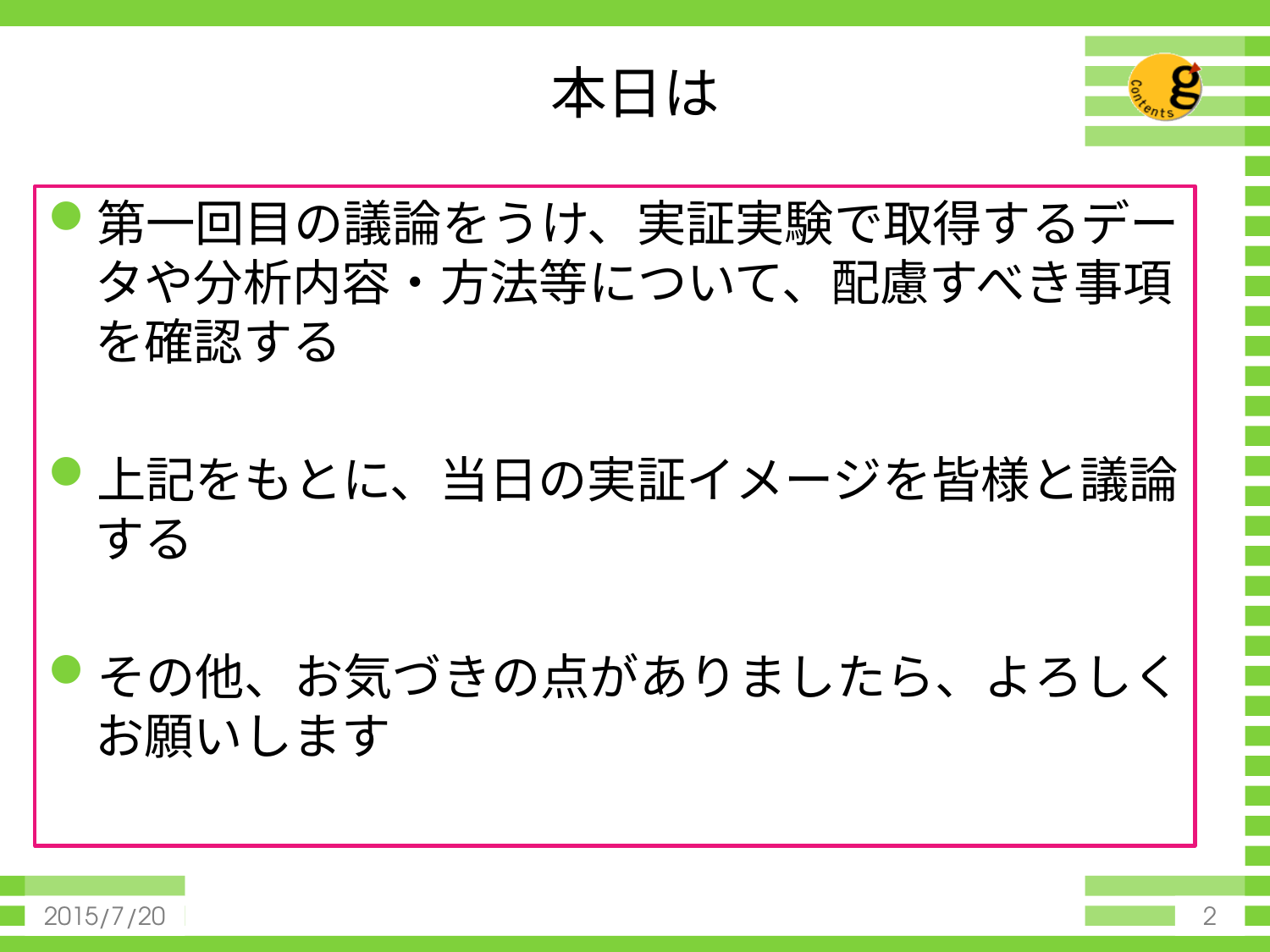

# 本日は
第一回目の議論をうけ、実証実験で取得するデータや分析内容・方法等について、配慮すべき事項を確認する

上記をもとに、当日の実証イメージを皆様と議論する

その他、お気づきの点がありましたら、よろしくお願いします

2015/7/20
2